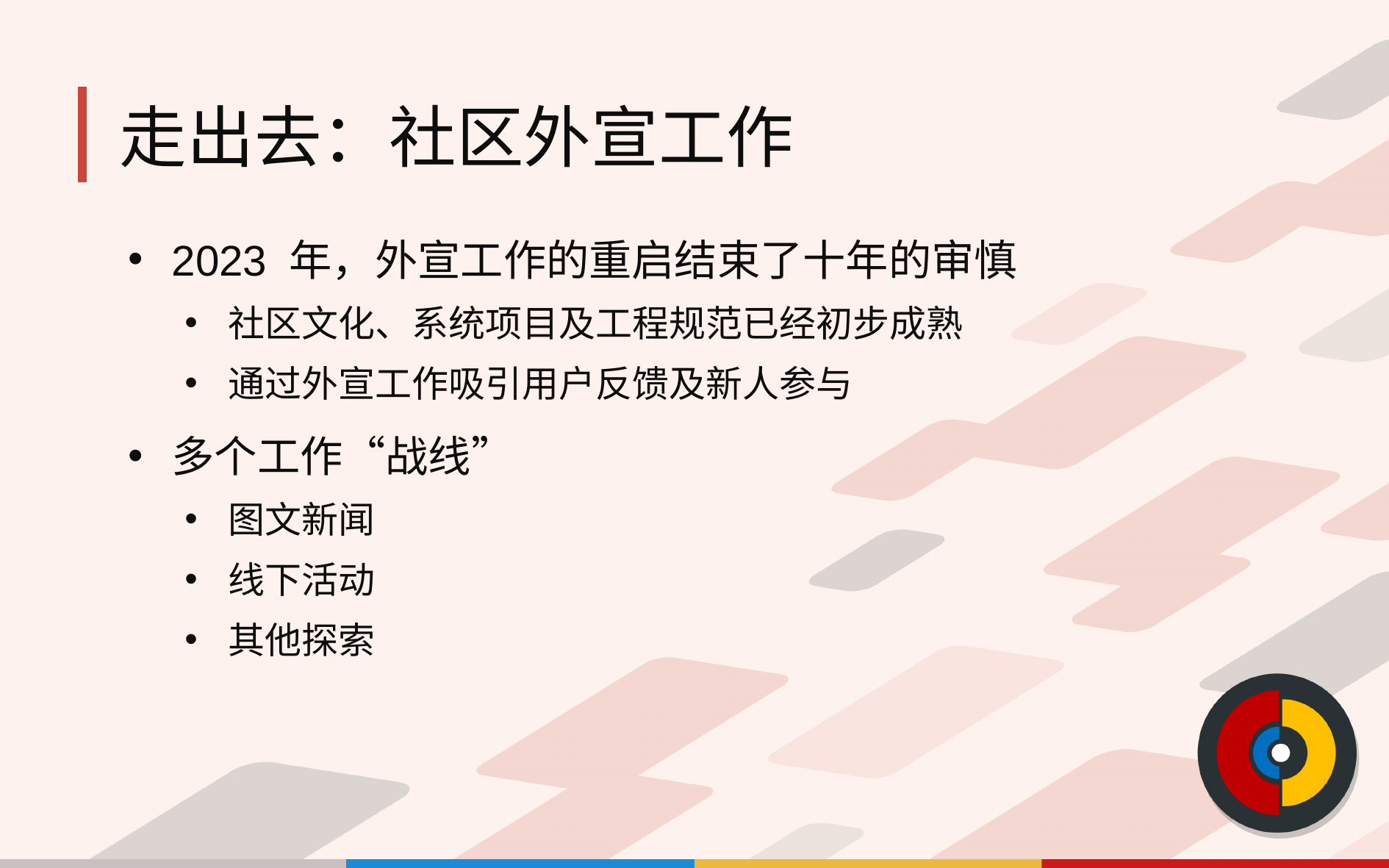

# 走出去：社区外宣工作
2023 年，外宣工作的重启结束了十年的审慎
社区文化、系统项目及工程规范已经初步成熟
通过外宣工作吸引用户反馈及新人参与
多个工作“战线”
图文新闻
线下活动
其他探索